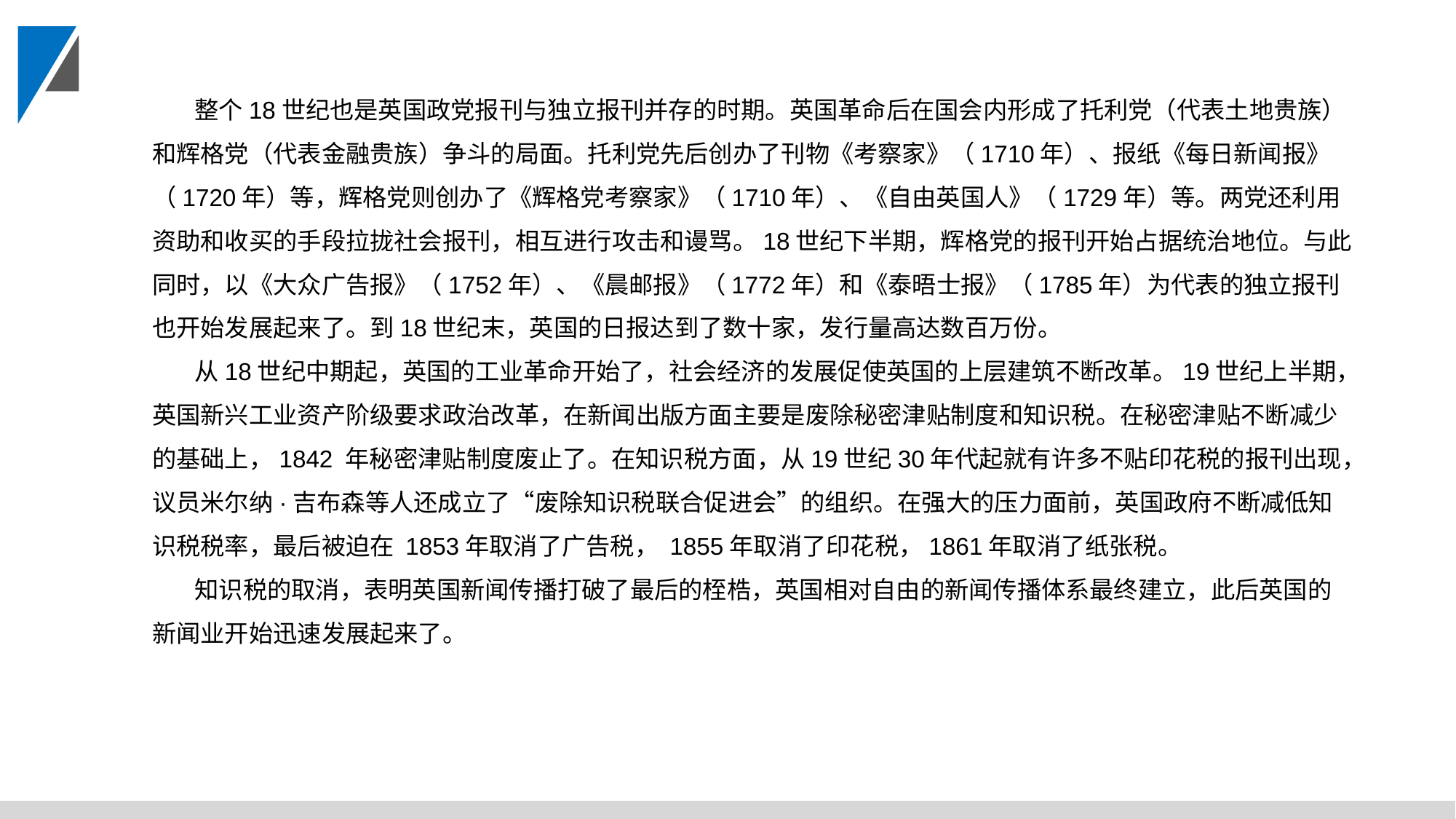

整个18世纪也是英国政党报刊与独立报刊并存的时期。英国革命后在国会内形成了托利党（代表土地贵族）和辉格党（代表金融贵族）争斗的局面。托利党先后创办了刊物《考察家》（1710年）、报纸《每日新闻报》（1720年）等，辉格党则创办了《辉格党考察家》（1710年）、《自由英国人》（1729年）等。两党还利用资助和收买的手段拉拢社会报刊，相互进行攻击和谩骂。18世纪下半期，辉格党的报刊开始占据统治地位。与此同时，以《大众广告报》（1752年）、《晨邮报》（1772年）和《泰晤士报》（1785年）为代表的独立报刊也开始发展起来了。到18世纪末，英国的日报达到了数十家，发行量高达数百万份。
从18世纪中期起，英国的工业革命开始了，社会经济的发展促使英国的上层建筑不断改革。19世纪上半期，英国新兴工业资产阶级要求政治改革，在新闻出版方面主要是废除秘密津贴制度和知识税。在秘密津贴不断减少的基础上，1842 年秘密津贴制度废止了。在知识税方面，从19世纪30年代起就有许多不贴印花税的报刊出现，议员米尔纳·吉布森等人还成立了“废除知识税联合促进会”的组织。在强大的压力面前，英国政府不断减低知识税税率，最后被迫在 1853年取消了广告税， 1855年取消了印花税，1861年取消了纸张税。
知识税的取消，表明英国新闻传播打破了最后的桎梏，英国相对自由的新闻传播体系最终建立，此后英国的新闻业开始迅速发展起来了。